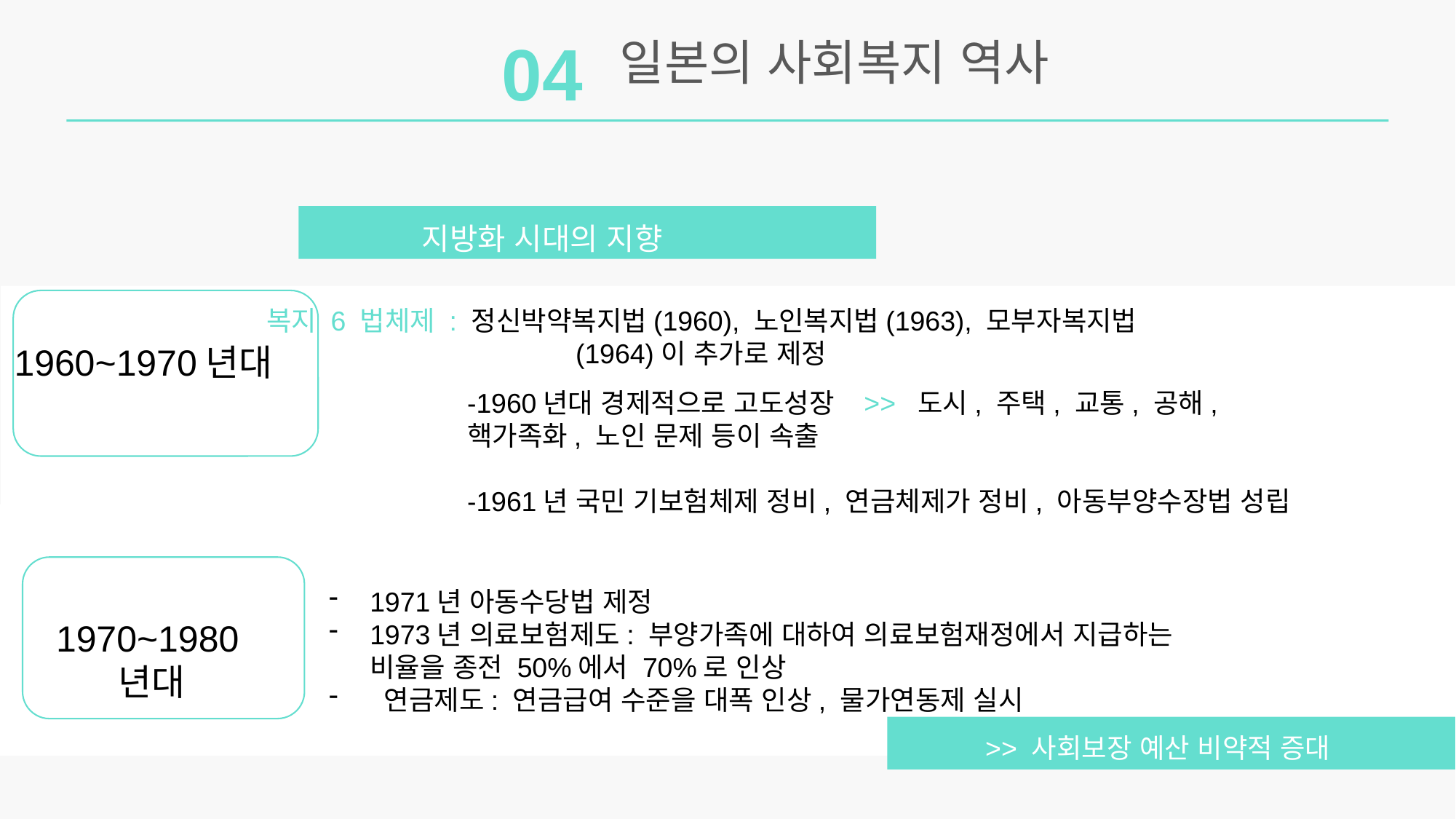

04
일본의 사회복지 역사

지방화 시대의 지향

 1960~1970년대

복지 6 법체제 : 정신박약복지법(1960), 노인복지법(1963), 모부자복지법(1964)이 추가로 제정
-1960년대 경제적으로 고도성장   >>  도시, 주택, 교통, 공해, 핵가족화, 노인 문제 등이 속출

-1961년 국민 기보험체제 정비, 연금체제가 정비, 아동부양수장법 성립

1971년 아동수당법 제정
1973년 의료보험제도: 부양가족에 대하여 의료보험재정에서 지급하는 비율을 종전 50%에서 70%로 인상
 연금제도: 연금급여 수준을 대폭 인상, 물가연동제 실시
1970~1980년대

>> 사회보장 예산 비약적 증대